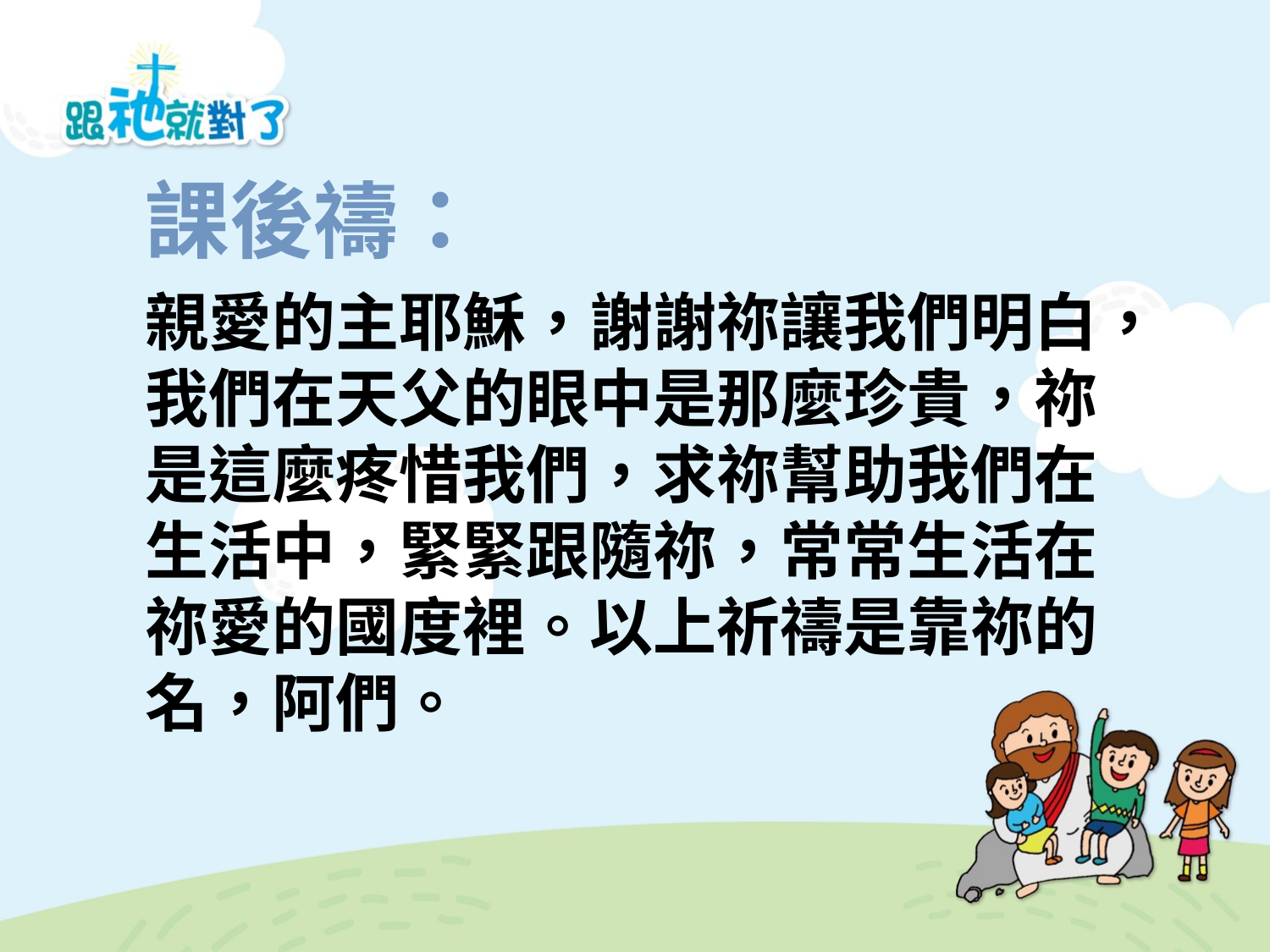

課後禱：
親愛的主耶穌，謝謝祢讓我們明白，我們在天父的眼中是那麼珍貴，祢是這麼疼惜我們，求祢幫助我們在生活中，緊緊跟隨祢，常常生活在祢愛的國度裡。以上祈禱是靠祢的名，阿們。